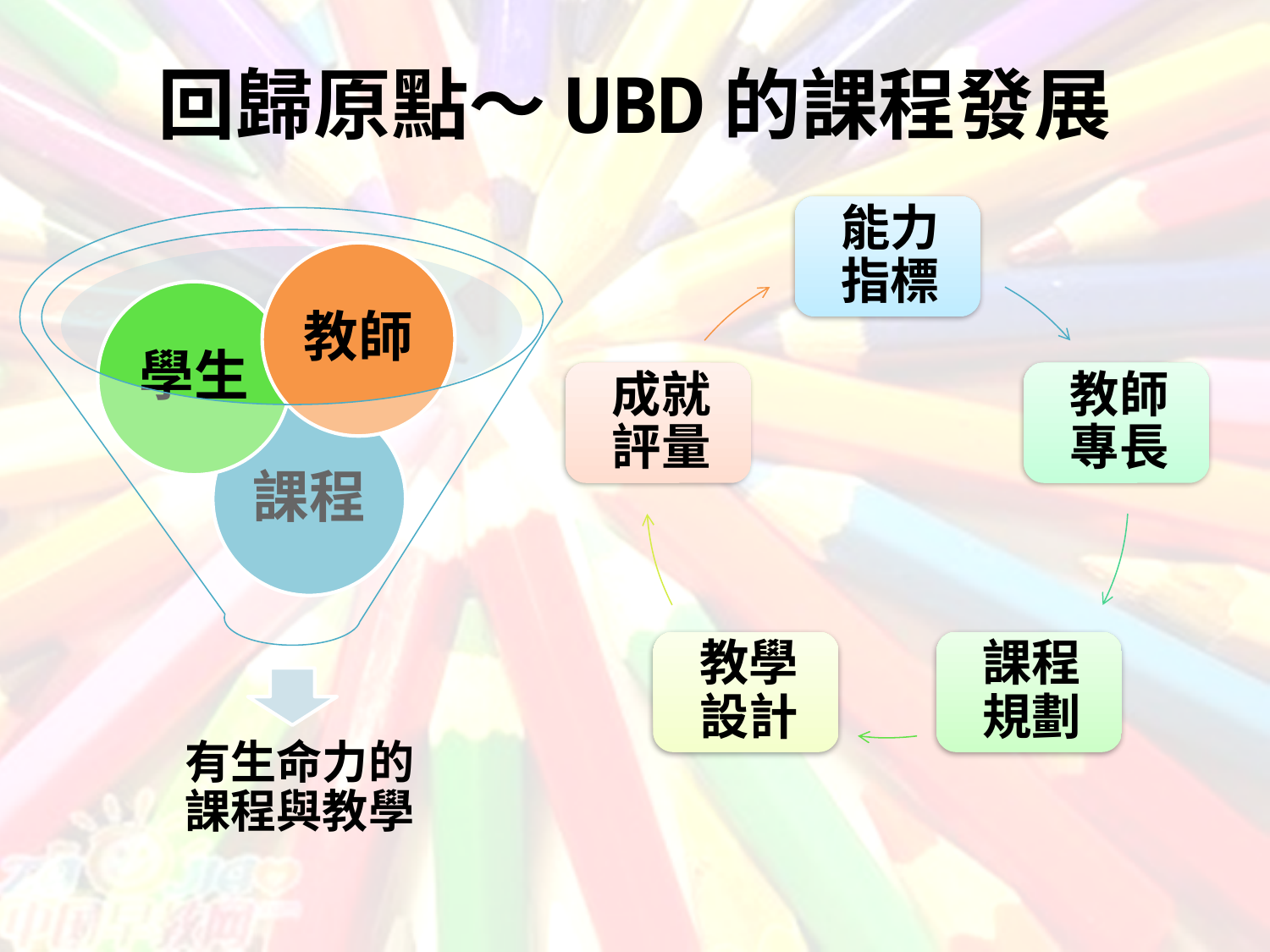

# 回歸原點～UBD的課程發展
有生命力的
課程與教學
課程
學生
教師
能力指標
教師專長
課程規劃
教學設計
成就評量